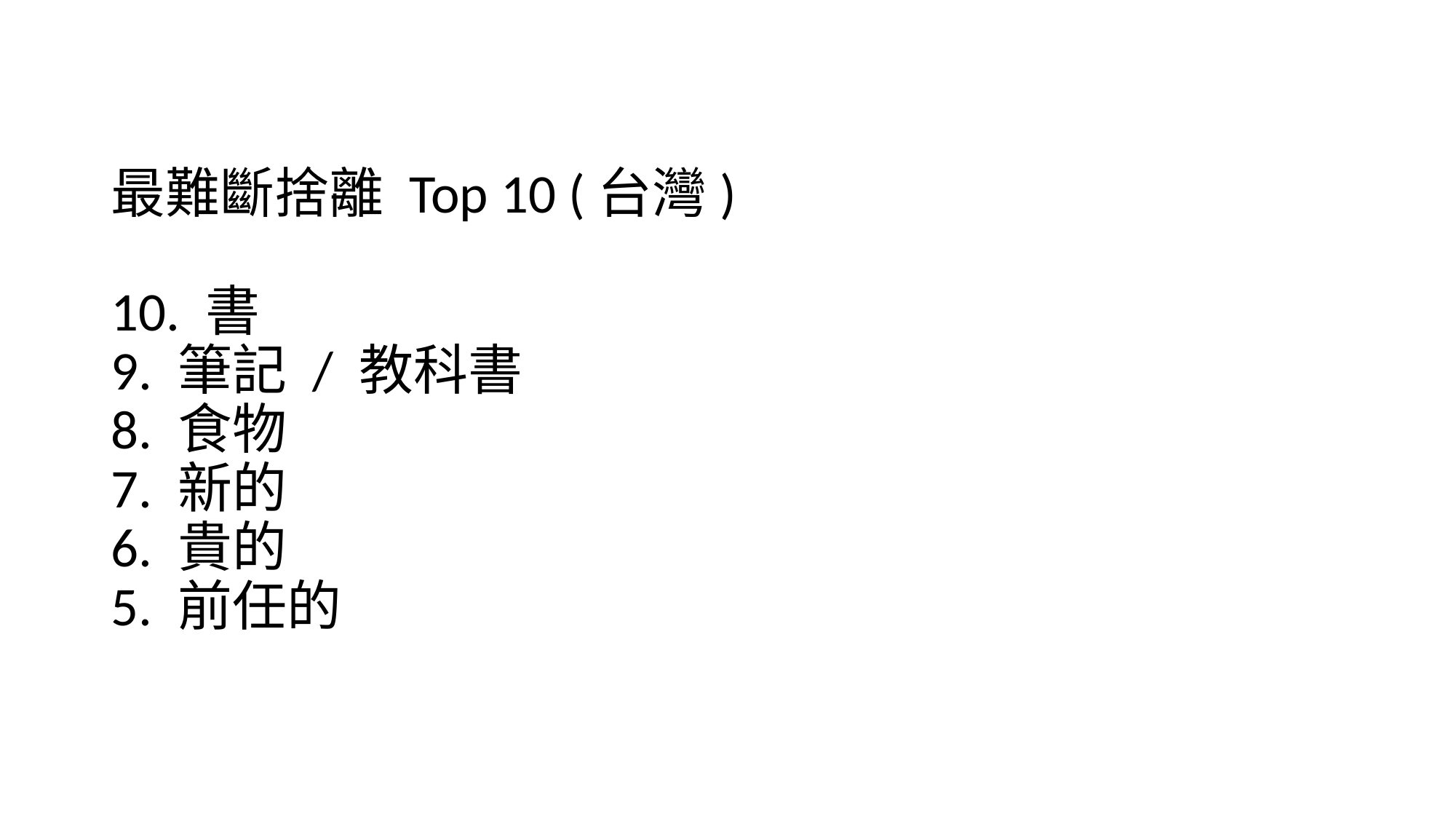

# 最難斷捨離 Top 10 (台灣) 10. 書 9. 筆記 / 教科書 8. 食物 7. 新的 6. 貴的 5. 前任的